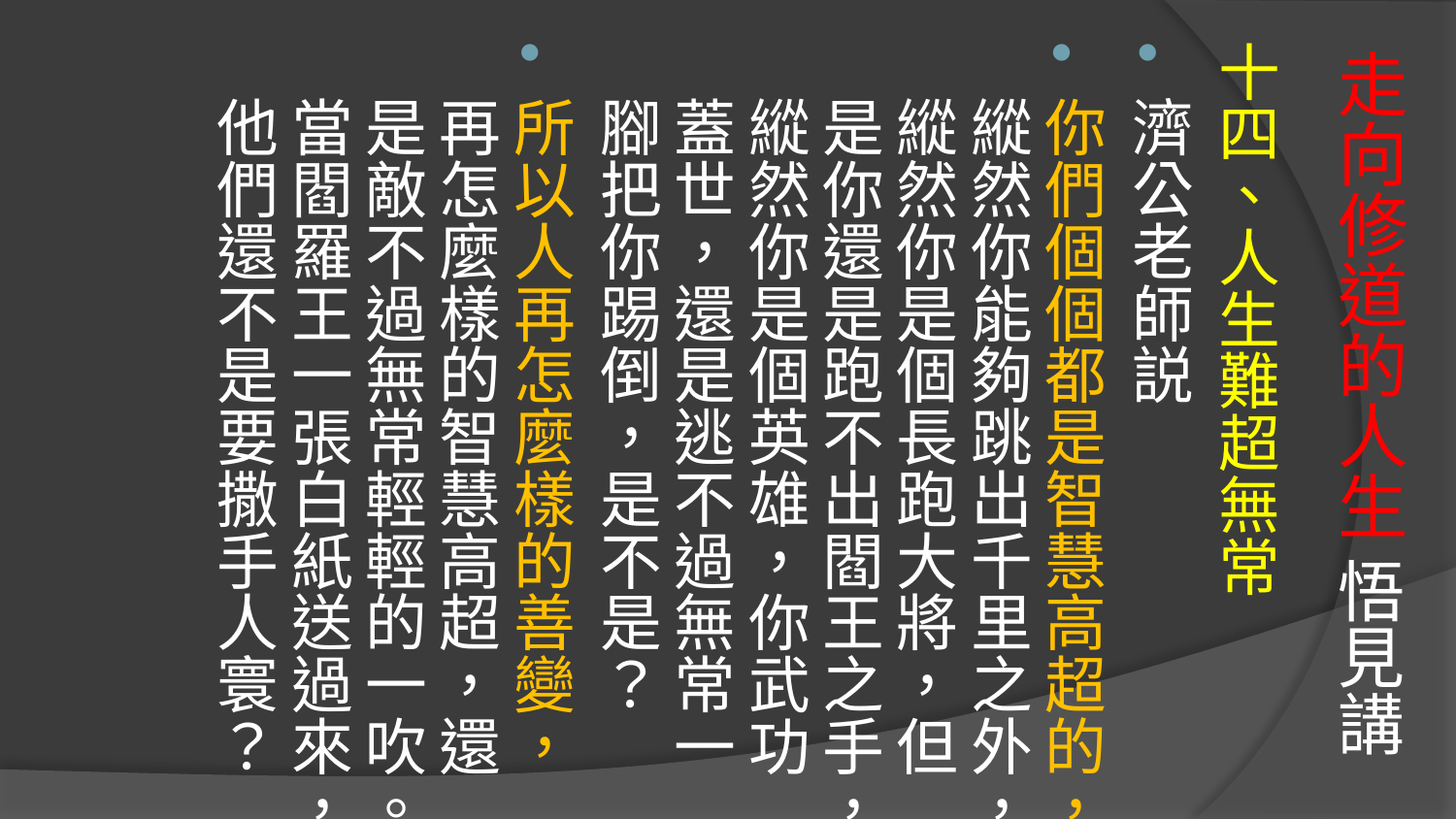

# 走向修道的人生 悟見講
十四、人生難超無常
濟公老師説
你們個個都是智慧高超的，縱然你能夠跳出千里之外，縱然你是個長跑大將，但是你還是跑不出閻王之手，縱然你是個英雄，你武功蓋世，還是逃不過無常一腳把你踢倒，是不是？
所以人再怎麼樣的善變，再怎麼樣的智慧高超，還是敵不過無常輕輕的一吹。當閻羅王一張白紙送過來，他們還不是要撒手人寰？